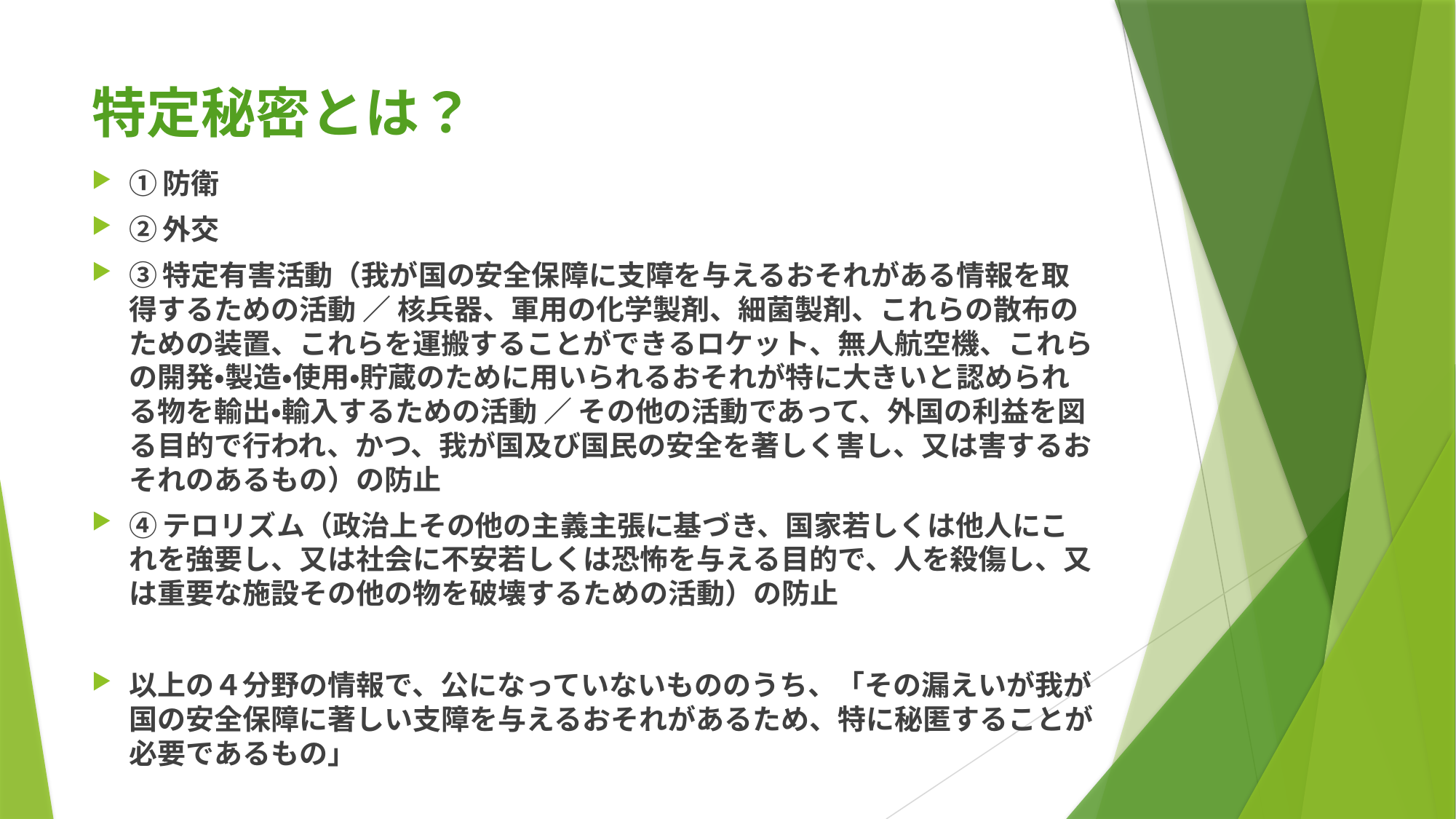

# 特定秘密とは？
①防衛
②外交
③特定有害活動（我が国の安全保障に支障を与えるおそれがある情報を取得するための活動 ／ 核兵器、軍用の化学製剤、細菌製剤、これらの散布のための装置、これらを運搬することができるロケット、無人航空機、これらの開発・製造・使用・貯蔵のために用いられるおそれが特に大きいと認められる物を輸出・輸入するための活動 ／ その他の活動であって、外国の利益を図る目的で行われ、かつ、我が国及び国民の安全を著しく害し、又は害するおそれのあるもの）の防止
④テロリズム（政治上その他の主義主張に基づき、国家若しくは他人にこれを強要し、又は社会に不安若しくは恐怖を与える目的で、人を殺傷し、又は重要な施設その他の物を破壊するための活動）の防止

以上の４分野の情報で、公になっていないもののうち、「その漏えいが我が国の安全保障に著しい支障を与えるおそれがあるため、特に秘匿することが必要であるもの」
5